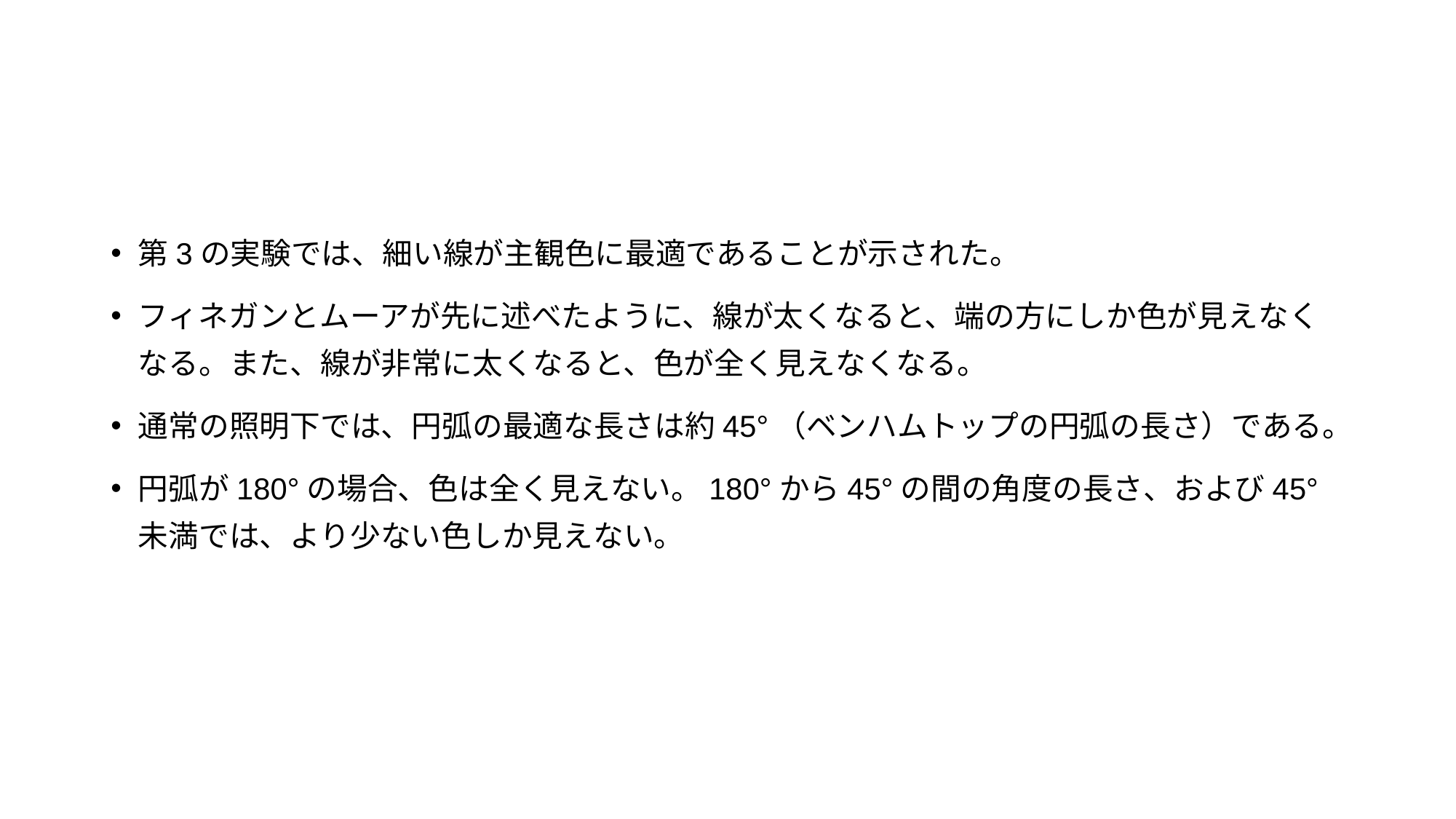

第3の実験では、細い線が主観色に最適であることが示された。
フィネガンとムーアが先に述べたように、線が太くなると、端の方にしか色が見えなくなる。また、線が非常に太くなると、色が全く見えなくなる。
通常の照明下では、円弧の最適な長さは約45°（ベンハムトップの円弧の長さ）である。
円弧が180°の場合、色は全く見えない。180°から45°の間の角度の長さ、および45°未満では、より少ない色しか見えない。